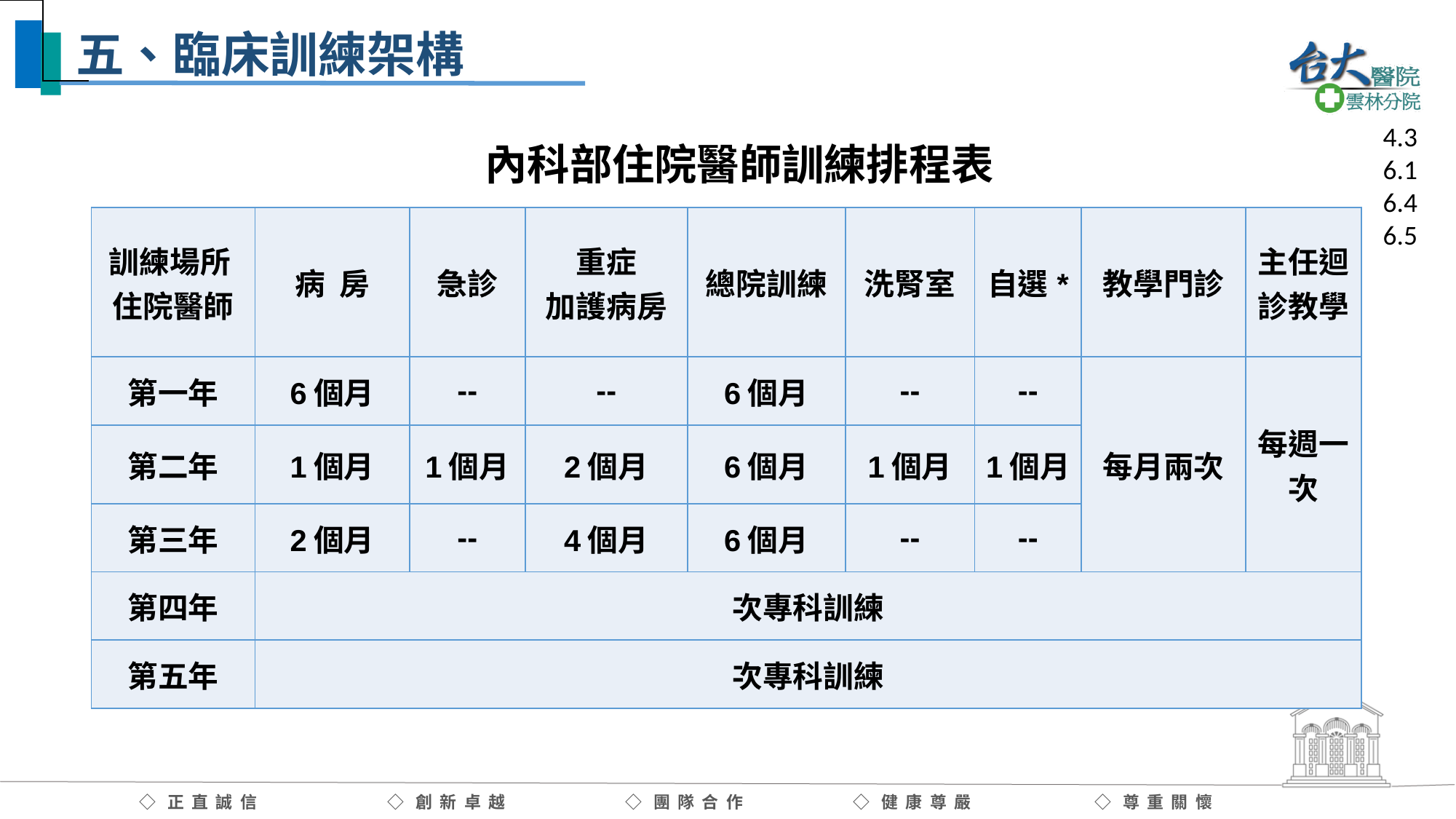

# 五、臨床訓練架構
4.3
6.1
6.4
6.5
內科部住院醫師訓練排程表
| 訓練場所 住院醫師 | 病 房 | 急診 | 重症 加護病房 | 總院訓練 | 洗腎室 | 自選\* | 教學門診 | 主任迴診教學 |
| --- | --- | --- | --- | --- | --- | --- | --- | --- |
| 第一年 | 6個月 | -- | -- | 6個月 | -- | -- | 每月兩次 | 每週一次 |
| 第二年 | 1個月 | 1個月 | 2個月 | 6個月 | 1個月 | 1個月 |  |  |
| 第三年 | 2個月 | -- | 4個月 | 6個月 | -- | -- |  |  |
| 第四年 | 次專科訓練 |  |  |  |  |  |  |  |
| 第五年 | 次專科訓練 |  |  |  |  |  |  |  |